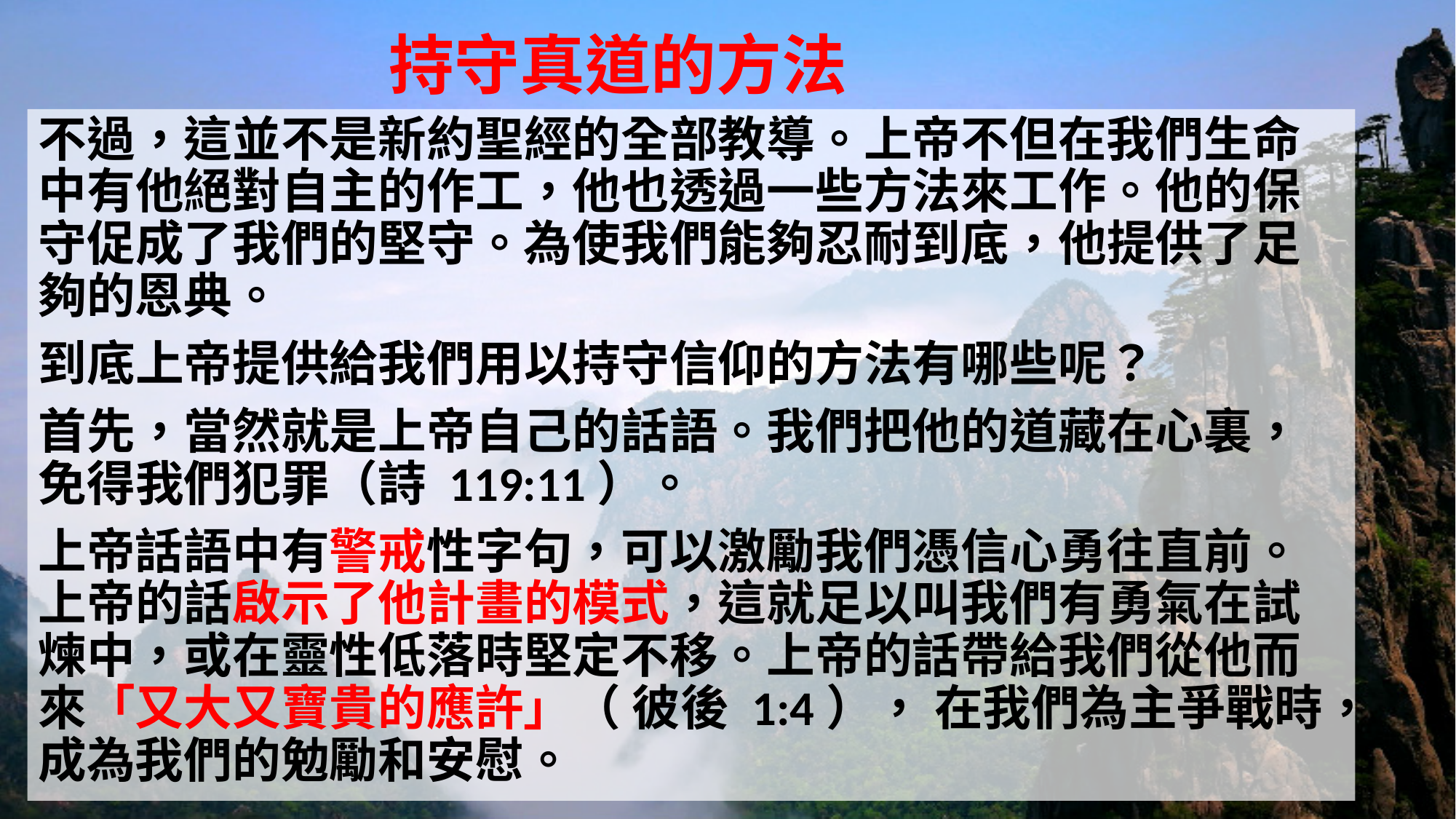

# 持守真道的方法
不過，這並不是新約聖經的全部教導。上帝不但在我們生命中有他絕對自主的作工，他也透過一些方法來工作。他的保守促成了我們的堅守。為使我們能夠忍耐到底，他提供了足夠的恩典。
到底上帝提供給我們用以持守信仰的方法有哪些呢？
首先，當然就是上帝自己的話語。我們把他的道藏在心裏，免得我們犯罪（詩 119:11）。
上帝話語中有警戒性字句，可以激勵我們憑信心勇往直前。上帝的話啟示了他計畫的模式，這就足以叫我們有勇氣在試煉中，或在靈性低落時堅定不移。上帝的話帶給我們從他而來「又大又寶貴的應許」（ 彼後 1:4）， 在我們為主爭戰時，成為我們的勉勵和安慰。